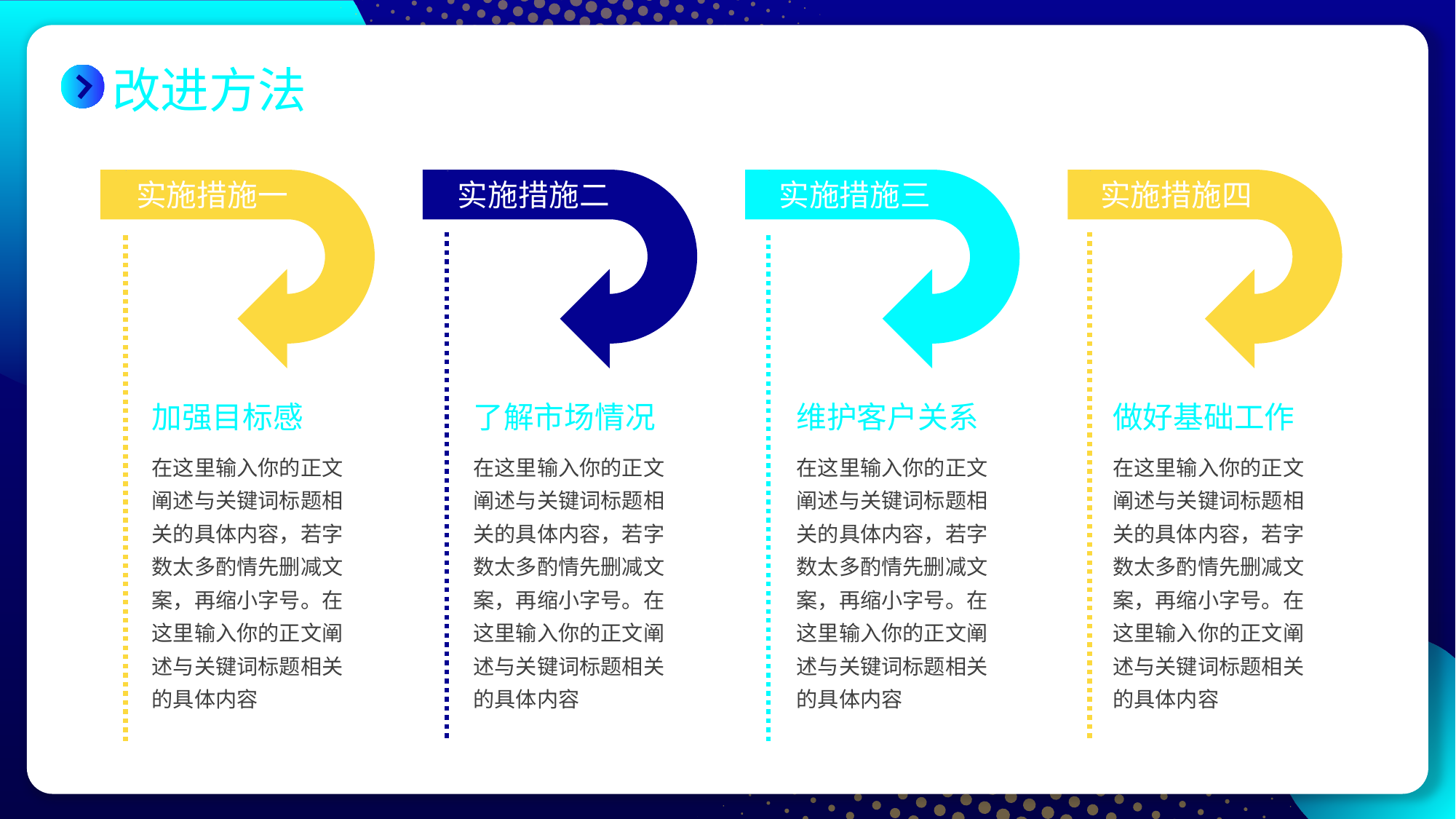

# 改进方法

实施措施一
实施措施二
实施措施三
实施措施四
加强目标感
了解市场情况
维护客户关系
做好基础工作
在这里输入你的正文阐述与关键词标题相关的具体内容，若字数太多酌情先删减文案，再缩小字号。在这里输入你的正文阐述与关键词标题相关的具体内容
在这里输入你的正文阐述与关键词标题相关的具体内容，若字数太多酌情先删减文案，再缩小字号。在这里输入你的正文阐述与关键词标题相关的具体内容
在这里输入你的正文阐述与关键词标题相关的具体内容，若字数太多酌情先删减文案，再缩小字号。在这里输入你的正文阐述与关键词标题相关的具体内容
在这里输入你的正文阐述与关键词标题相关的具体内容，若字数太多酌情先删减文案，再缩小字号。在这里输入你的正文阐述与关键词标题相关的具体内容